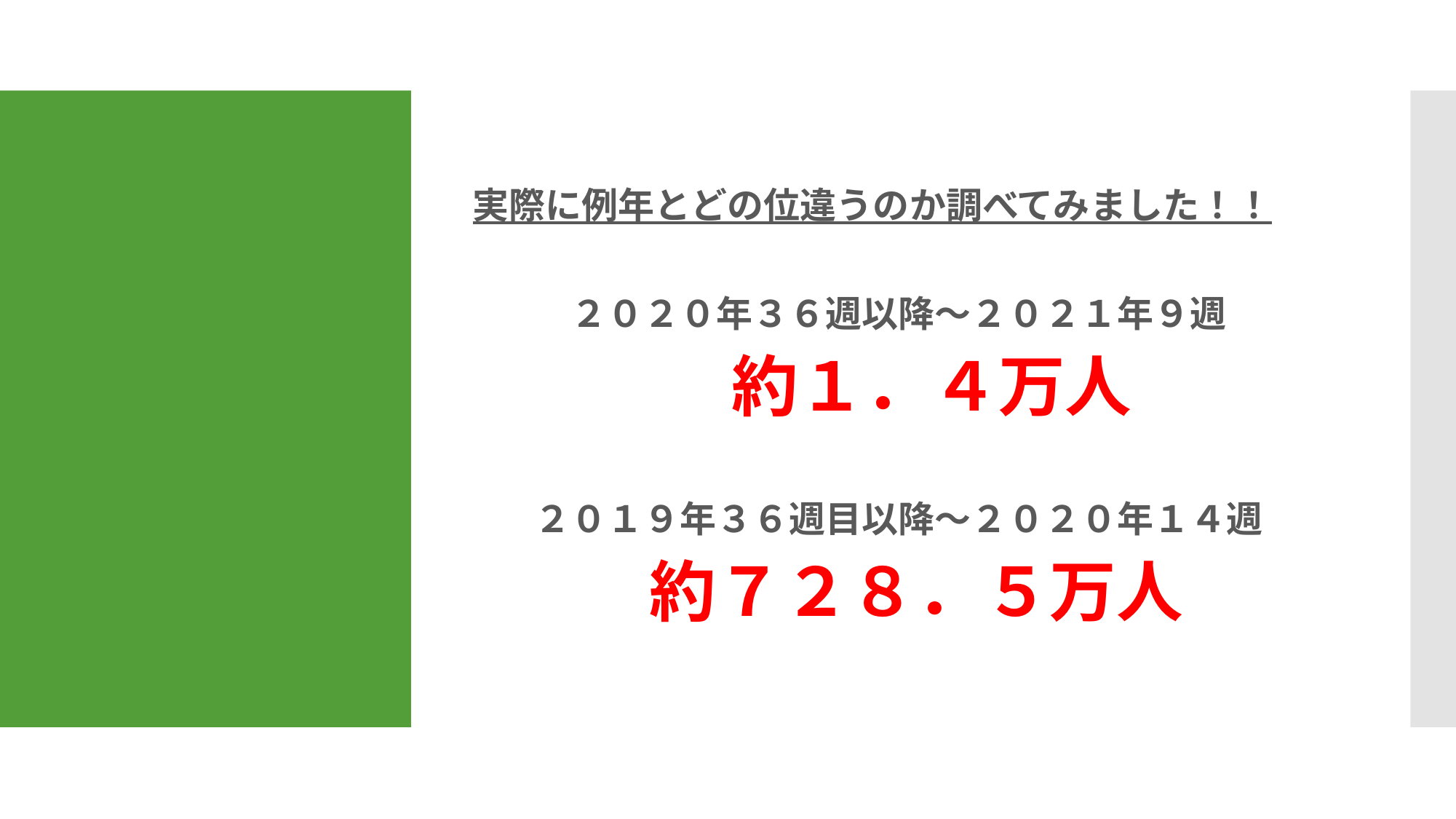

実際に例年とどの位違うのか調べてみました！！

２０２０年３６週以降～２０２１年９週
　約１．４万人

２０１９年３６週目以降～２０２０年１４週
　約７２８．５万人
#